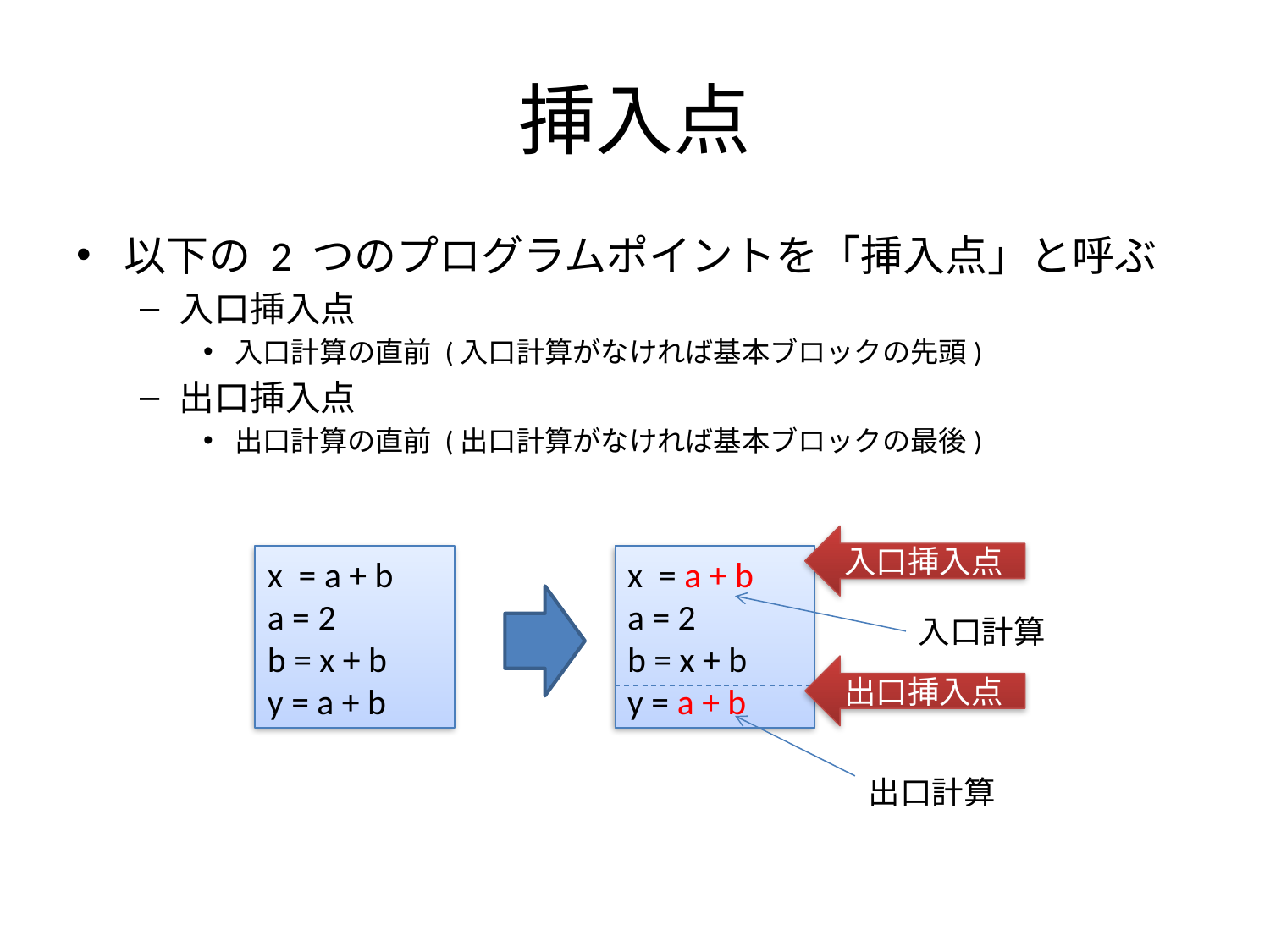

# 挿入点
以下の 2 つのプログラムポイントを「挿入点」と呼ぶ
入口挿入点
入口計算の直前 (入口計算がなければ基本ブロックの先頭)
出口挿入点
出口計算の直前 (出口計算がなければ基本ブロックの最後)

入口挿入点
x  = a + b
a = 2
b = x + b
y = a + b
x  = a + b
a = 2
b = x + b
y = a + b

入口計算
出口挿入点
出口計算